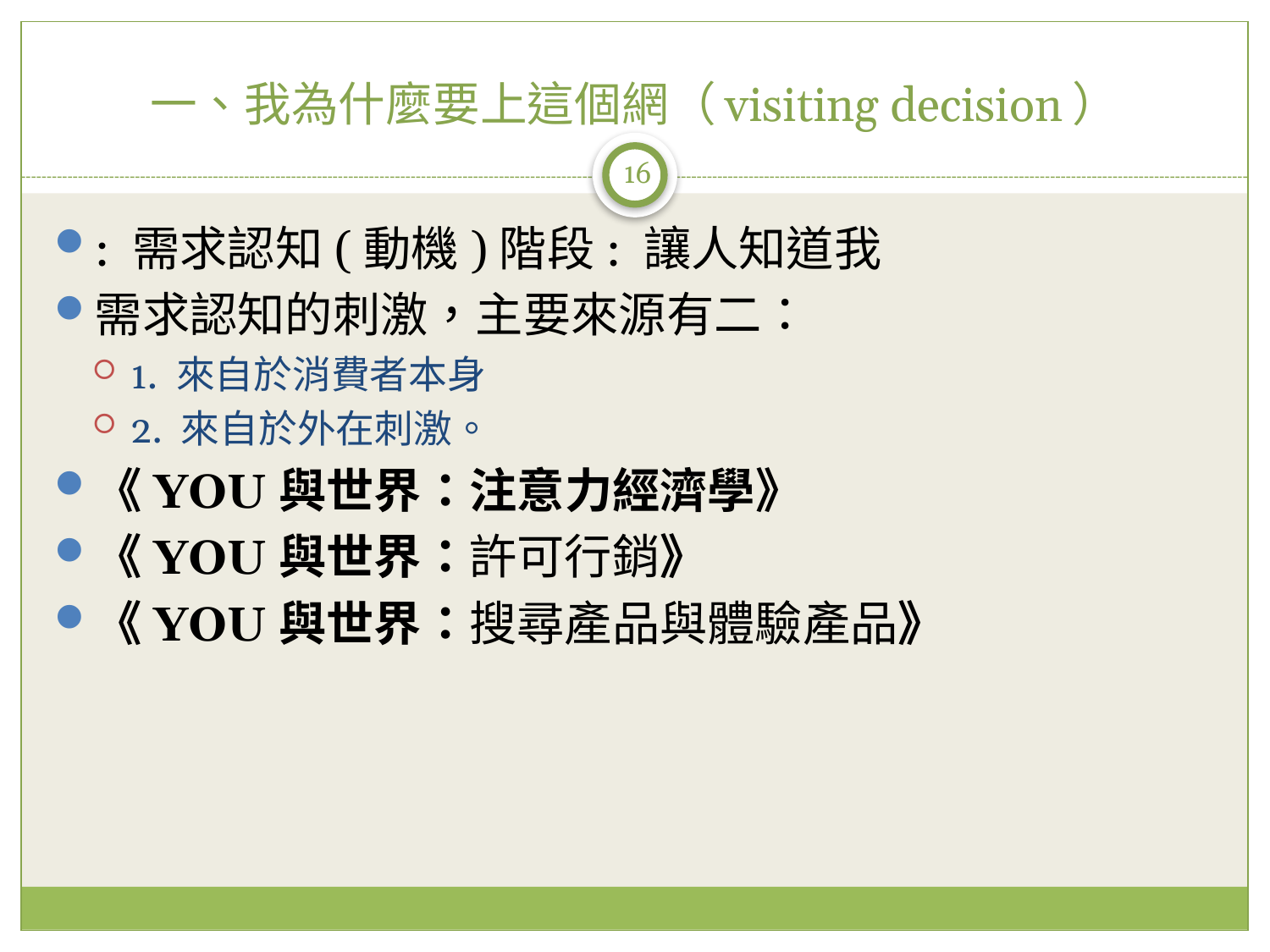

# 一、我為什麼要上這個網（visiting decision）
16
: 需求認知(動機)階段: 讓人知道我
需求認知的刺激，主要來源有二：
1. 來自於消費者本身
2. 來自於外在刺激。
《YOU與世界：注意力經濟學》
《YOU與世界：許可行銷》
《YOU與世界：搜尋產品與體驗產品》